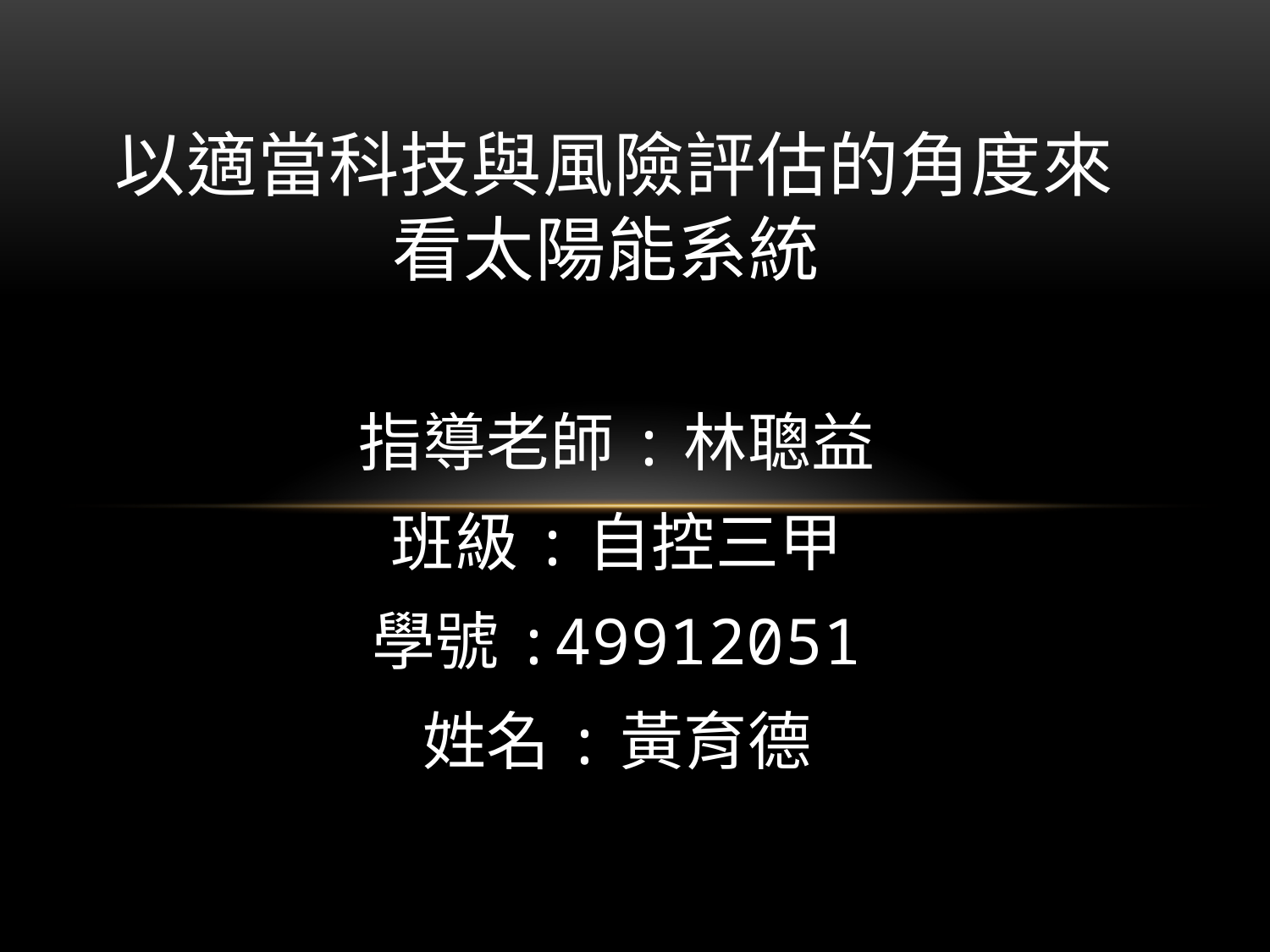

# 以適當科技與風險評估的角度來看太陽能系統
指導老師:林聰益
班級:自控三甲
學號:49912051
姓名:黃育德